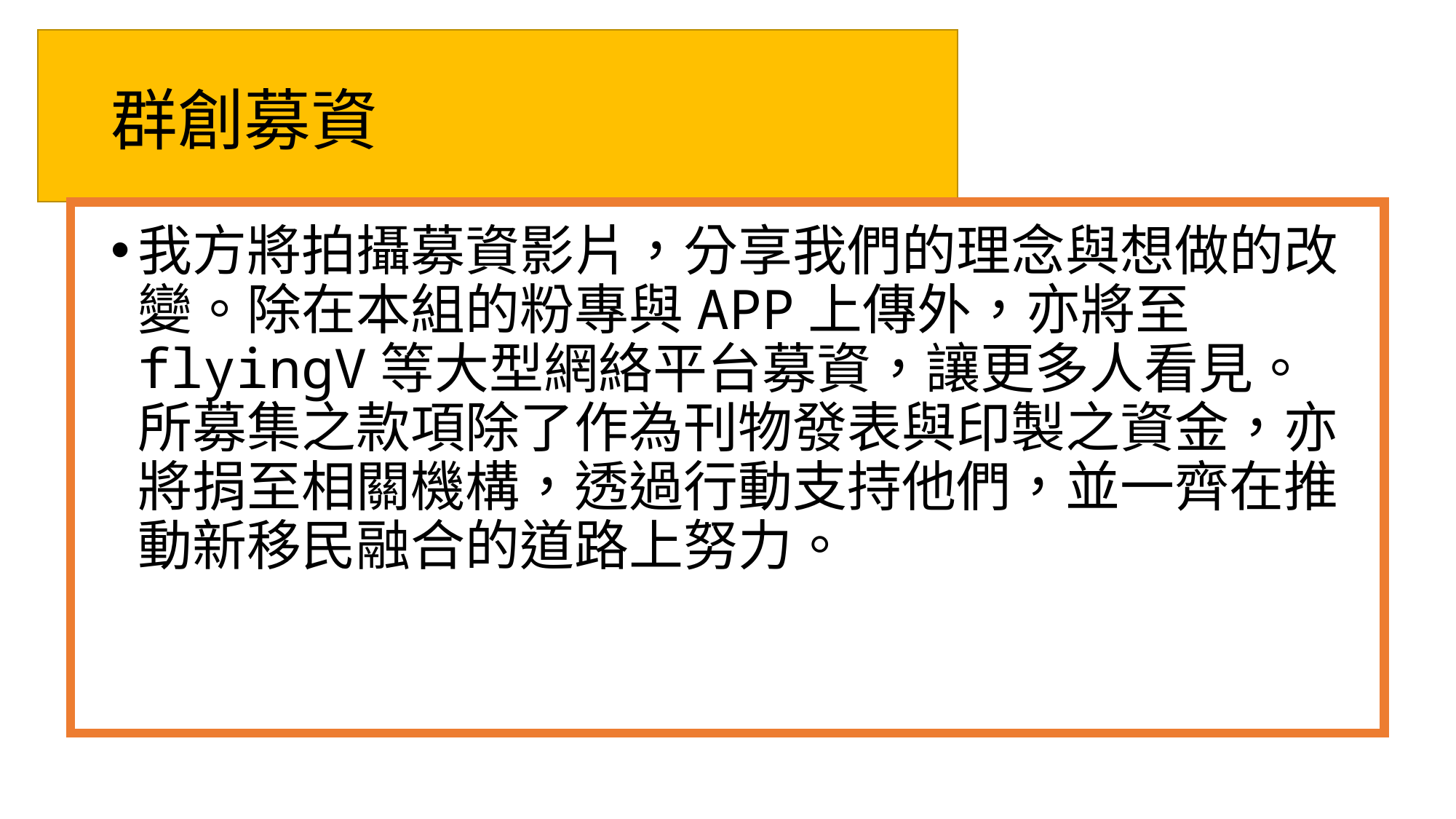

# 群創募資

我方將拍攝募資影片，分享我們的理念與想做的改變。除在本組的粉專與APP上傳外，亦將至flyingV等大型網絡平台募資，讓更多人看見。所募集之款項除了作為刊物發表與印製之資金，亦將捐至相關機構，透過行動支持他們，並一齊在推動新移民融合的道路上努力。